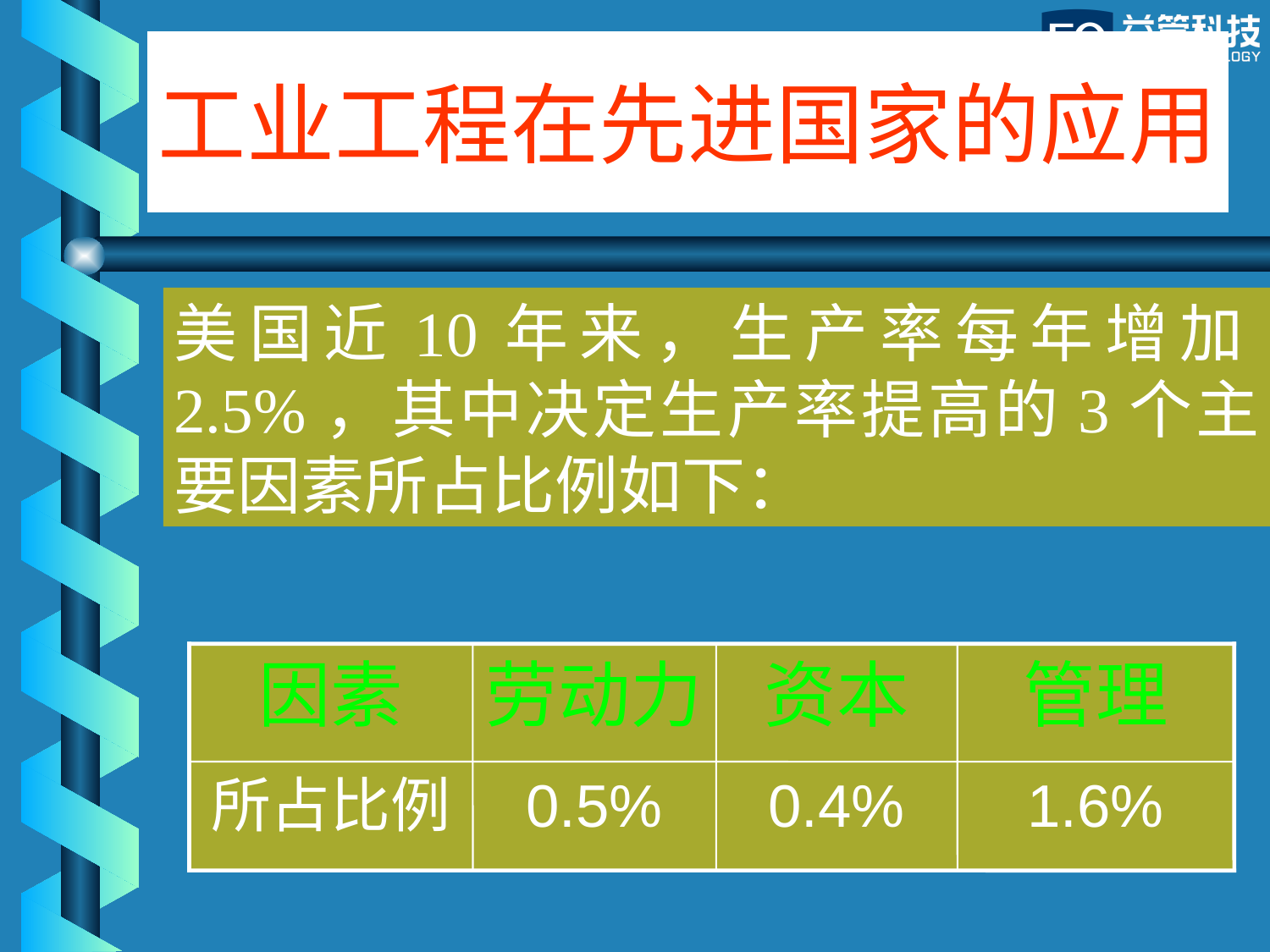

工业工程在先进国家的应用
工业工程在发展生产中的作用
				—— 提高生产率
美国近10年来，生产率每年增加2.5%，其中决定生产率提高的3个主要因素所占比例如下：
因素

劳动力

资本

管理

所占比例

0.5%
0.4%
1.6%